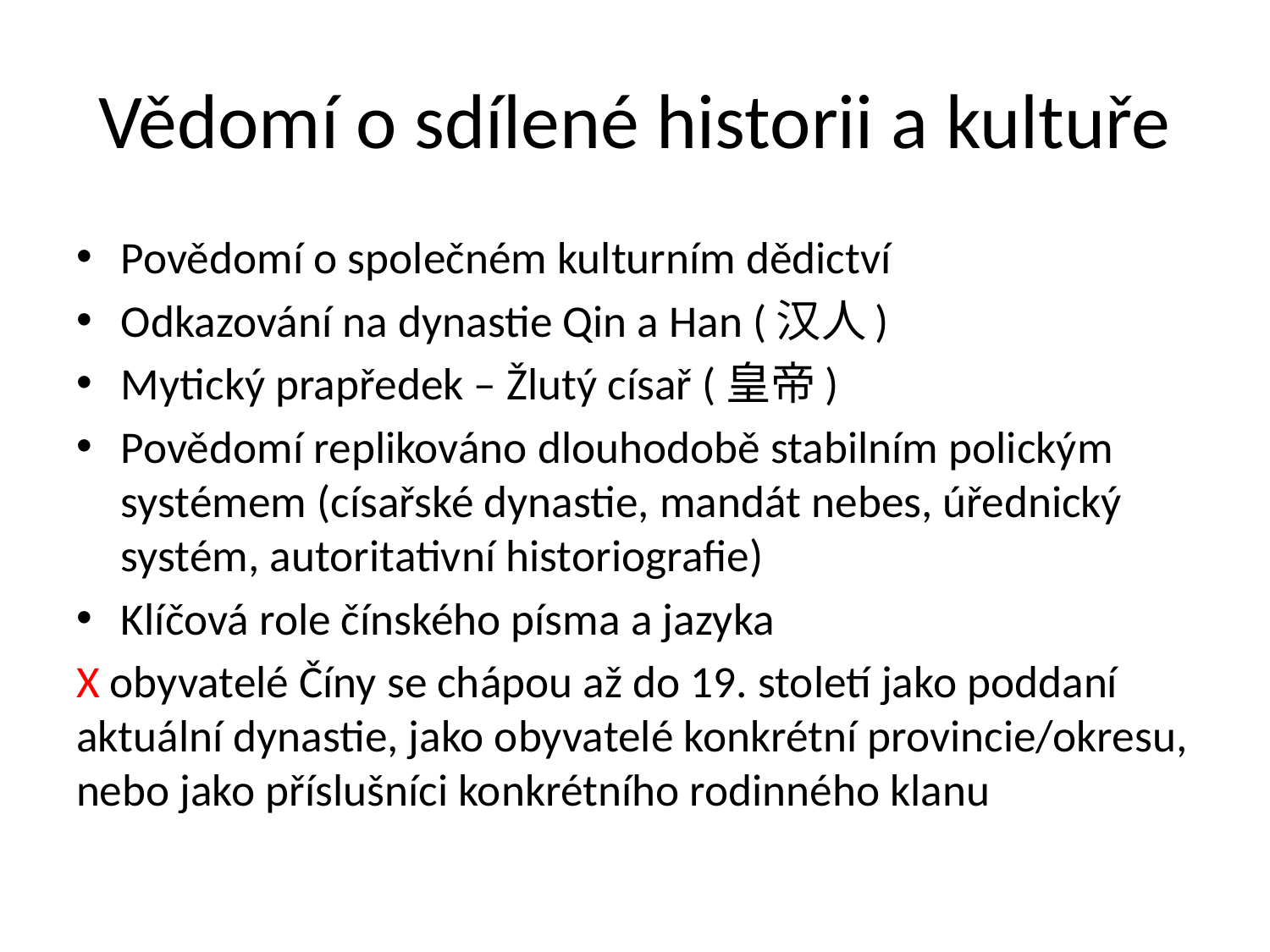

# Vědomí o sdílené historii a kultuře
Povědomí o společném kulturním dědictví
Odkazování na dynastie Qin a Han (汉人)
Mytický prapředek – Žlutý císař (皇帝)
Povědomí replikováno dlouhodobě stabilním polickým systémem (císařské dynastie, mandát nebes, úřednický systém, autoritativní historiografie)
Klíčová role čínského písma a jazyka
X obyvatelé Číny se chápou až do 19. století jako poddaní aktuální dynastie, jako obyvatelé konkrétní provincie/okresu, nebo jako příslušníci konkrétního rodinného klanu